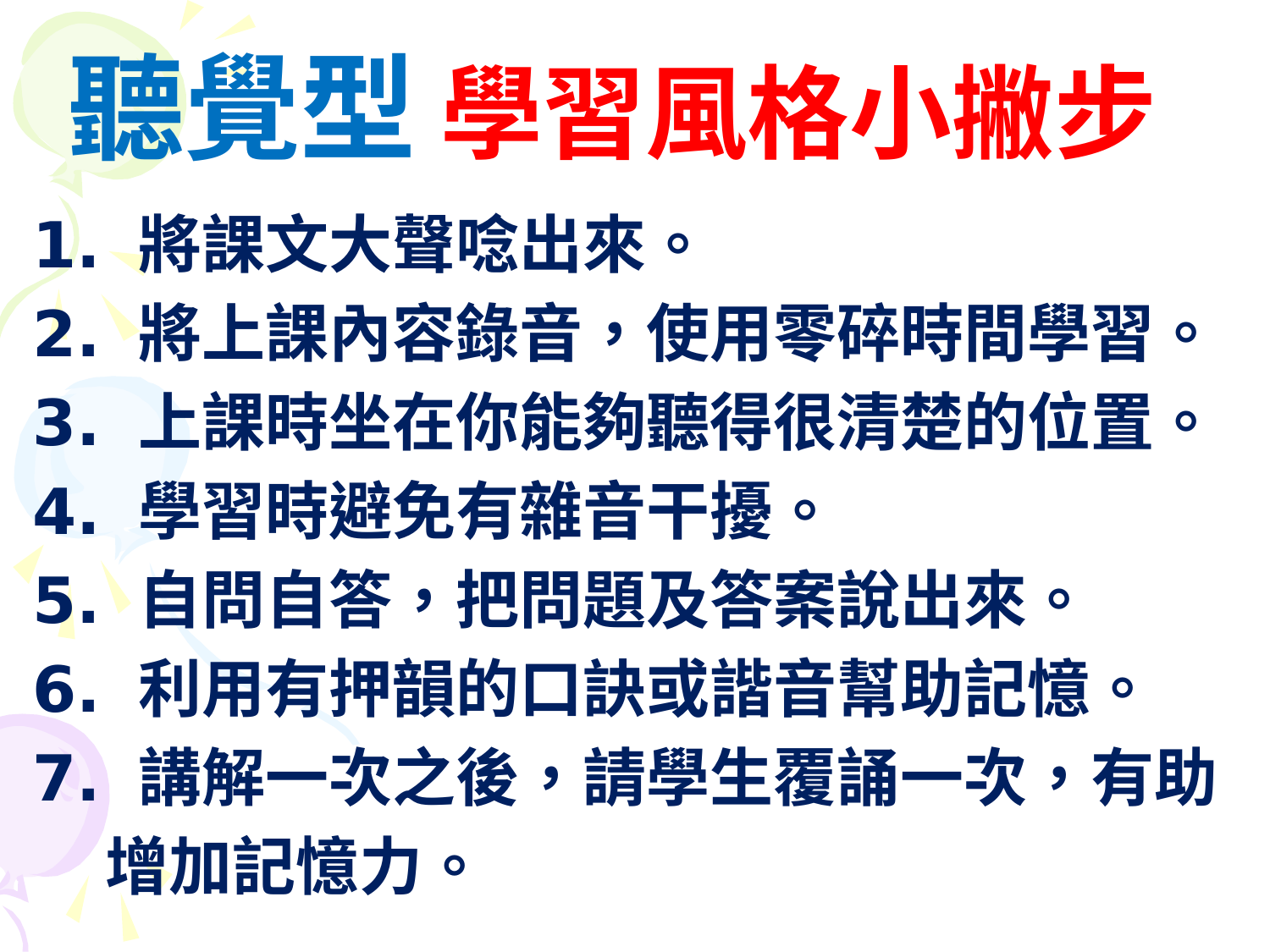

# 聽覺型   學習風格小撇步
1. 將課文大聲唸出來。
2. 將上課內容錄音，使用零碎時間學習。
3. 上課時坐在你能夠聽得很清楚的位置。
4. 學習時避免有雜音干擾。
5. 自問自答，把問題及答案說出來。
6. 利用有押韻的口訣或諧音幫助記憶。
7. 講解一次之後，請學生覆誦一次，有助
    增加記憶力。